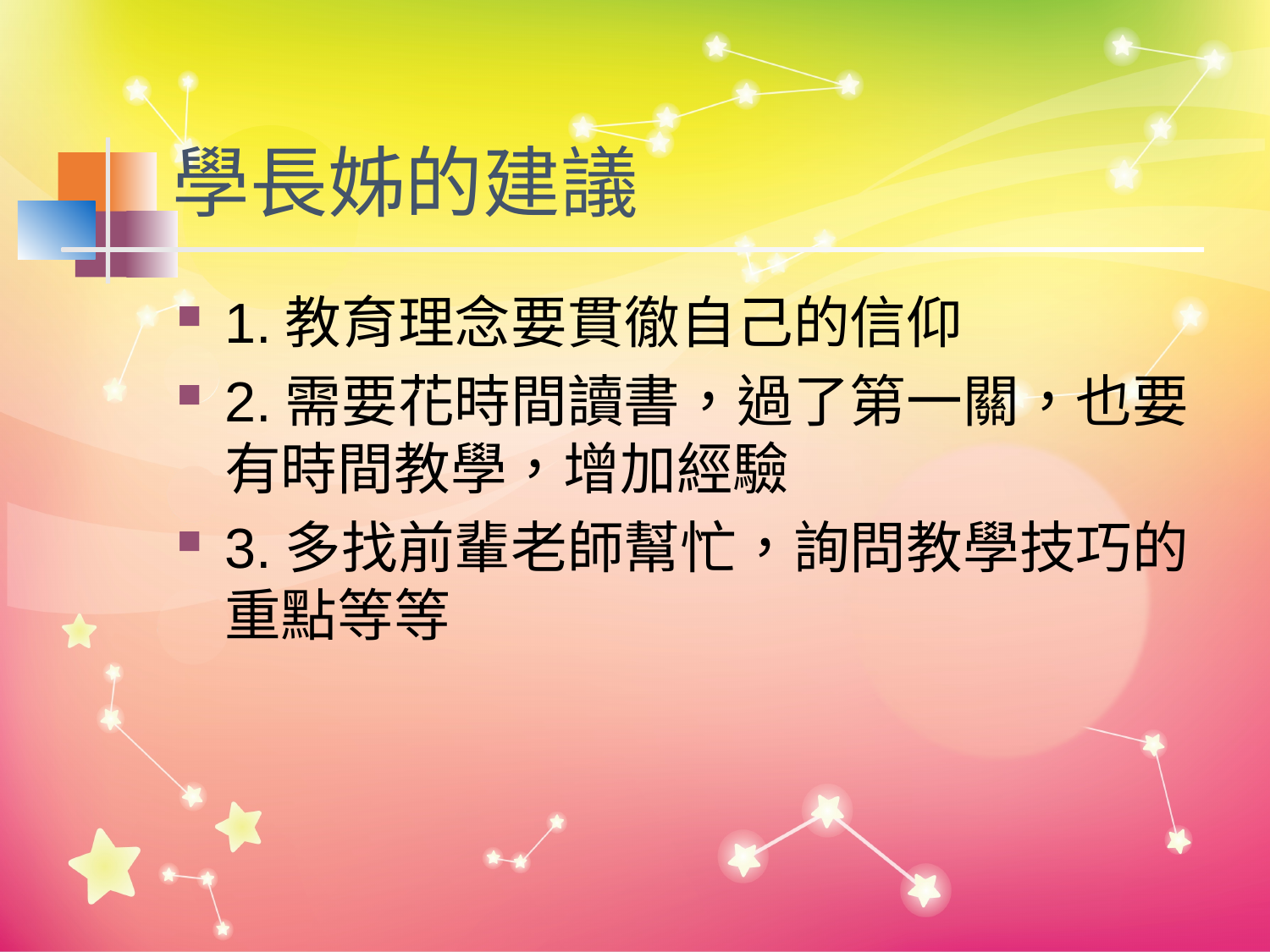

# 學長姊的建議
1.教育理念要貫徹自己的信仰
2.需要花時間讀書，過了第一關，也要有時間教學，增加經驗
3.多找前輩老師幫忙，詢問教學技巧的重點等等